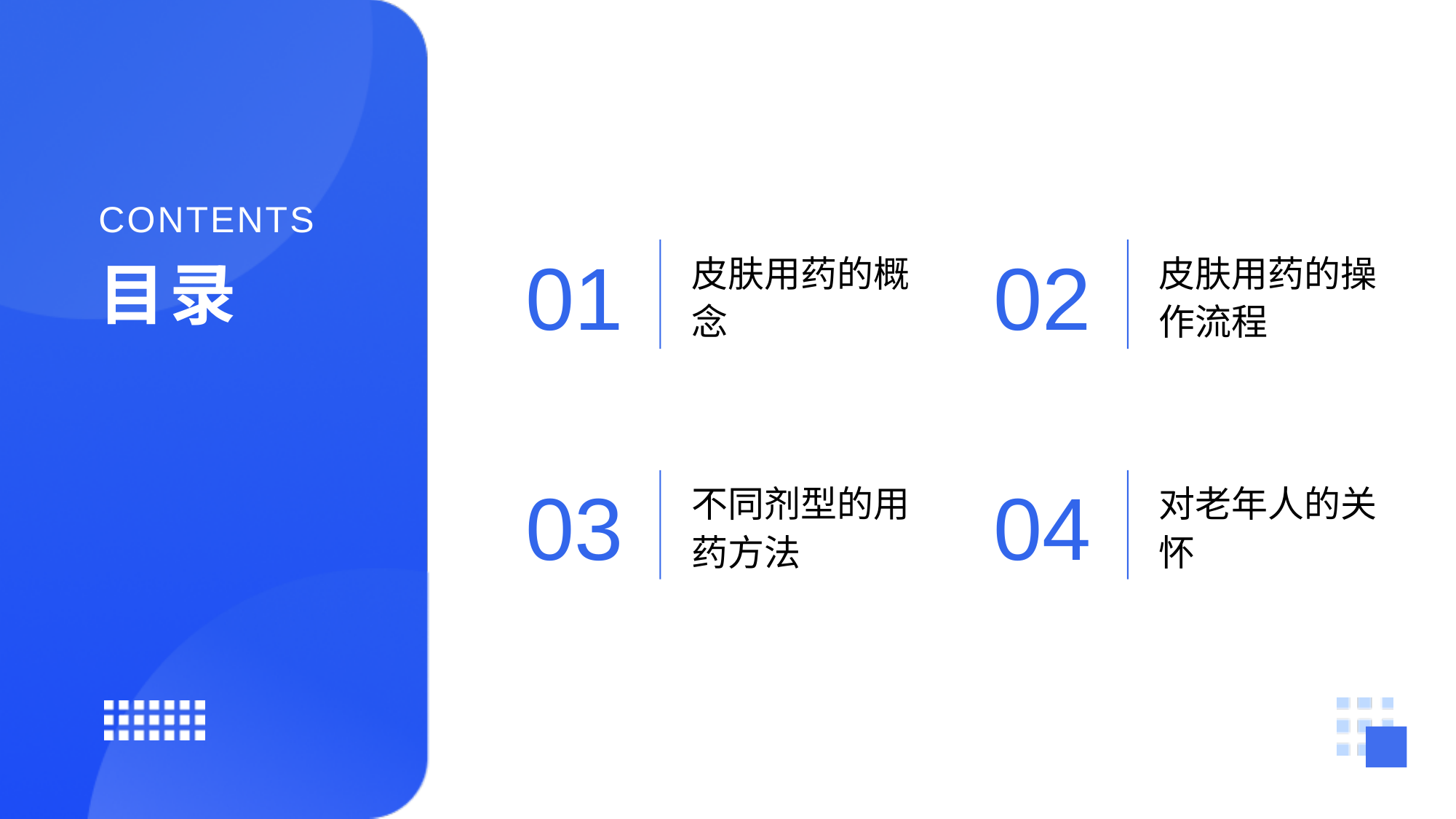

CONTENTS
01
02

皮肤用药的概念

皮肤用药的操作流程
03
04

不同剂型的用药方法

对老年人的关怀
目录